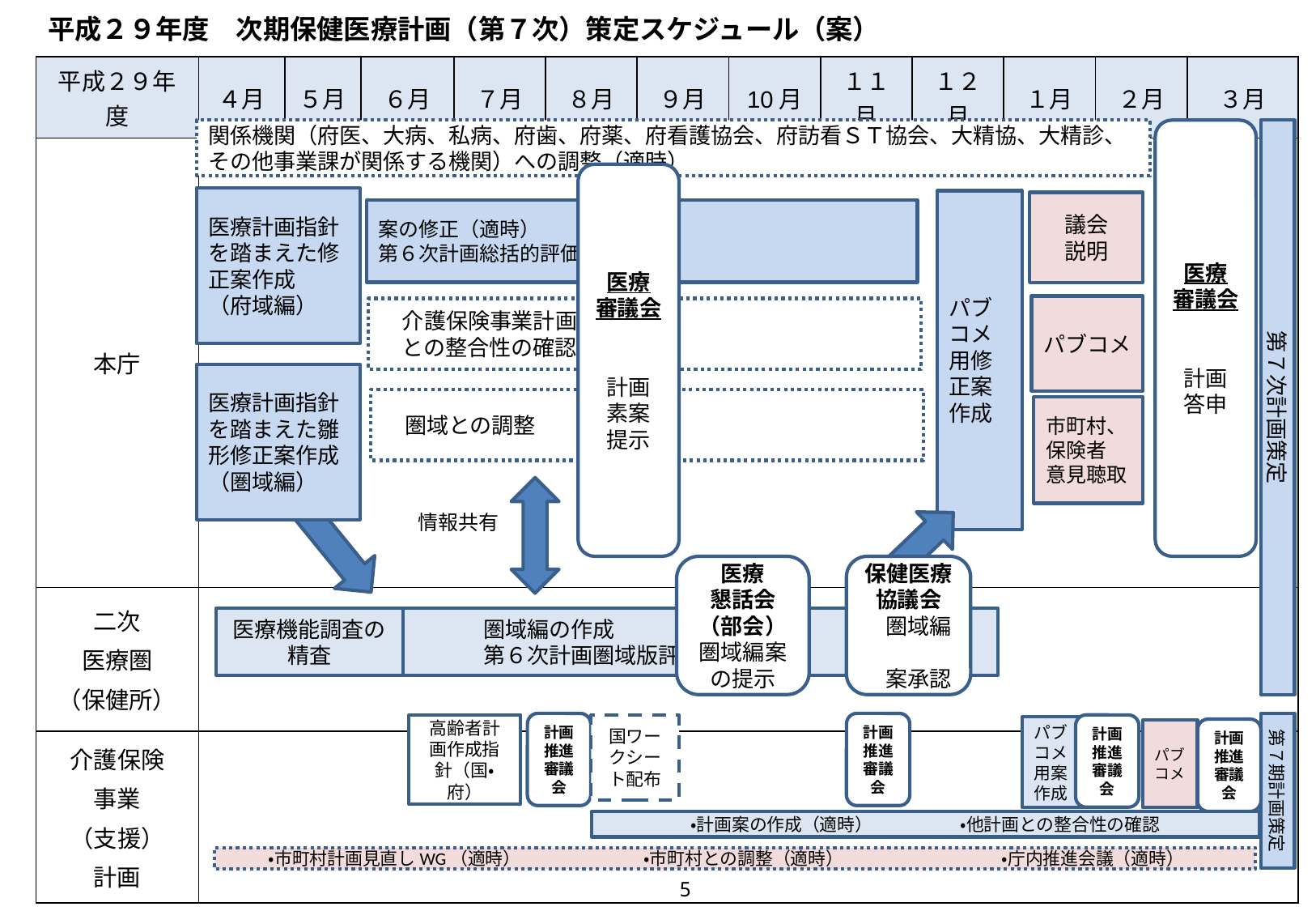

平成２９年度　次期保健医療計画（第７次）策定スケジュール（案）
| 平成２９年度 | ４月 | ５月 | ６月 | ７月 | ８月 | ９月 | 10月 | １１月 | １２月 | １月 | ２月 | ３月 |
| --- | --- | --- | --- | --- | --- | --- | --- | --- | --- | --- | --- | --- |
| 本庁 |  |  |  |  |  |  |  |  |  |  |  |  |
| 二次 医療圏 （保健所） |  |  |  |  |  |  |  |  |  |  |  |  |
| 介護保険 事業 （支援） 計画 |  |  |  |  |  |  |  |  |  |  |  |  |
関係機関（府医、大病、私病、府歯、府薬、府看護協会、府訪看ＳＴ協会、大精協、大精診、その他事業課が関係する機関）への調整（適時）
医療
審議会

計画
答申
第７次計画策定
医療
審議会

計画
素案
提示
医療計画指針を踏まえた修正案作成
（府域編）
パブコメ用修正案作成
議会
説明
案の修正（適時）
第６次計画総括的評価
パブコメ
　介護保険事業計画
　との整合性の確認
医療計画指針を踏まえた雛形修正案作成（圏域編）
　圏域との調整
市町村、保険者
意見聴取

情報共有

医療
懇話会
（部会）
圏域編案
の提示
保健医療
協議会
　圏域編
　案承認
医療機能調査の
精査
　　　　　圏域編の作成
　　　　　第６次計画圏域版評価
計画推進審議会
第７期計画策定
計画推進審議会
計画推進審議会
高齢者計画作成指針（国・府）
国ワークシート配布
パブコメ用案作成
計画推進審議会
パブコメ
・計画案の作成（適時）　　　　　・他計画との整合性の確認
・市町村計画見直しWG（適時）　　　　　　　・市町村との調整（適時）　　　　　　　　　・庁内推進会議（適時）
5